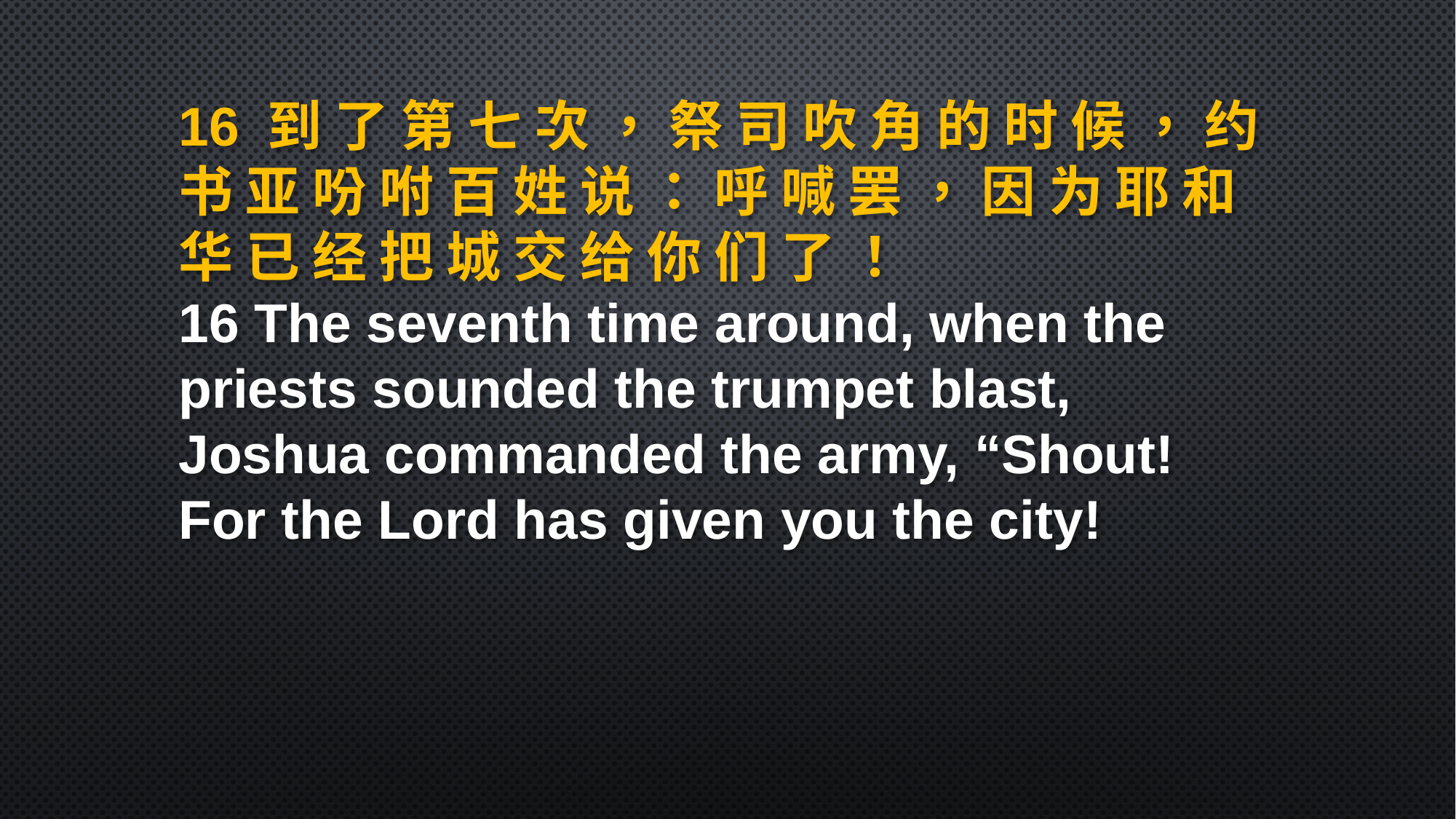

16 到 了 第 七 次 ， 祭 司 吹 角 的 时 候 ， 约 书 亚 吩 咐 百 姓 说 ： 呼 喊 罢 ， 因 为 耶 和 华 已 经 把 城 交 给 你 们 了 ！
16 The seventh time around, when the priests sounded the trumpet blast, Joshua commanded the army, “Shout! For the Lord has given you the city!